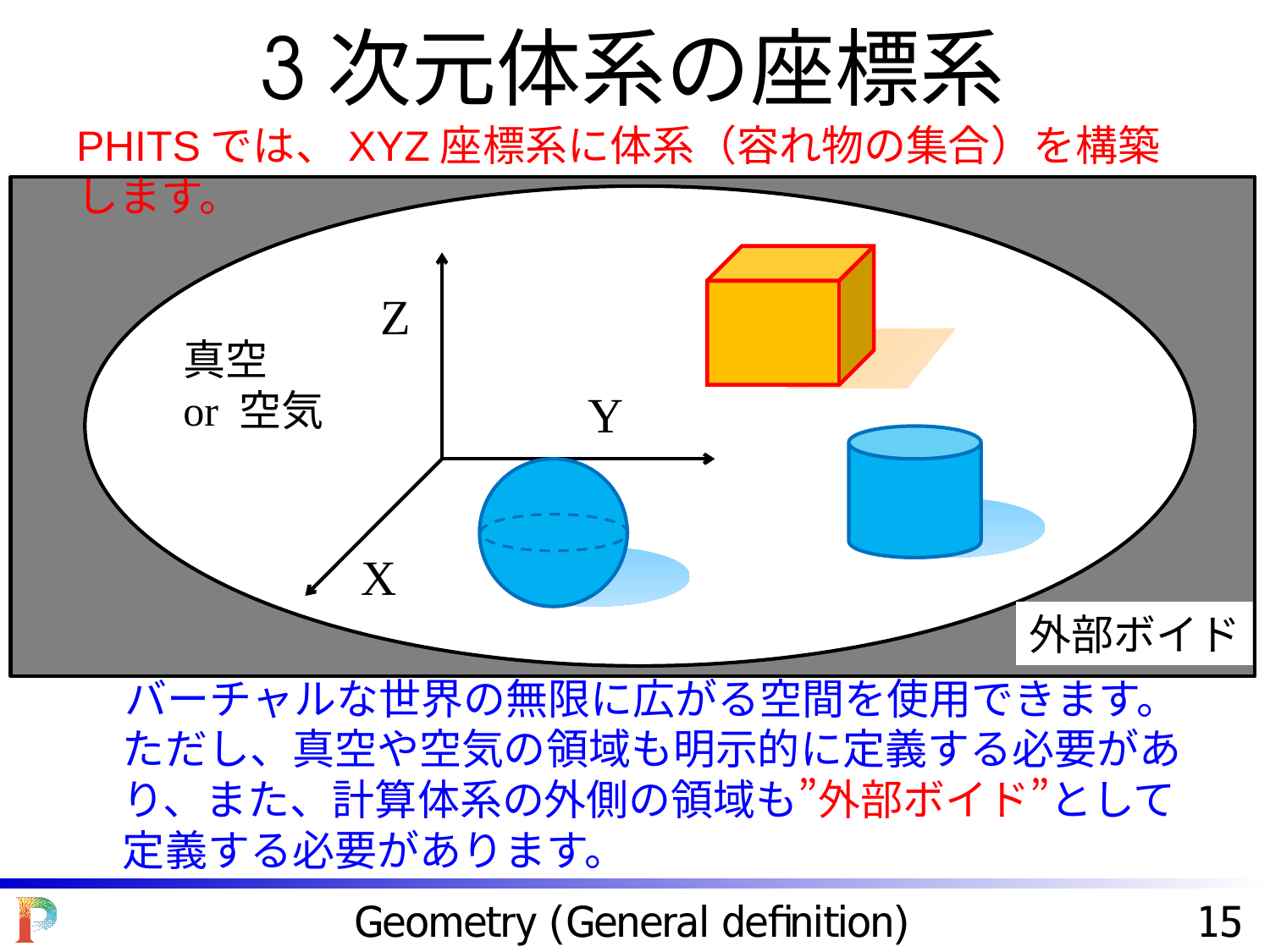

3次元体系の座標系
PHITSでは、XYZ座標系に体系（容れ物の集合）を構築します。

Z
真空
or 空気

Y

X

外部ボイド
バーチャルな世界の無限に広がる空間を使用できます。
ただし、真空や空気の領域も明示的に定義する必要があり、また、計算体系の外側の領域も”外部ボイド”として定義する必要があります。
Geometry (General definition)